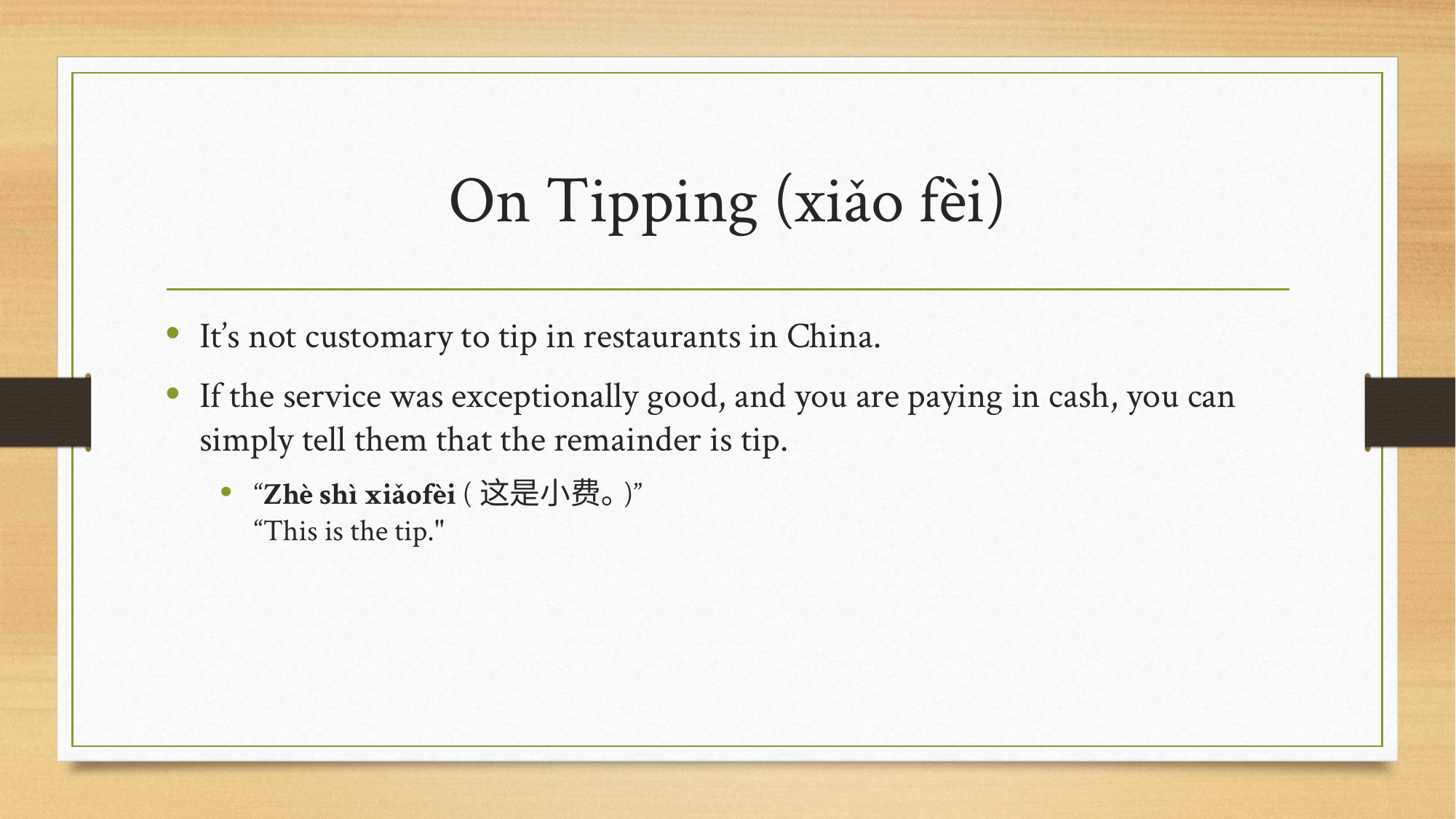

# On Tipping (xiǎo fèi)
It’s not customary to tip in restaurants in China.
If the service was exceptionally good, and you are paying in cash, you can simply tell them that the remainder is tip.
“Zhè shì xiǎofèi (这是小费｡)”
“This is the tip."